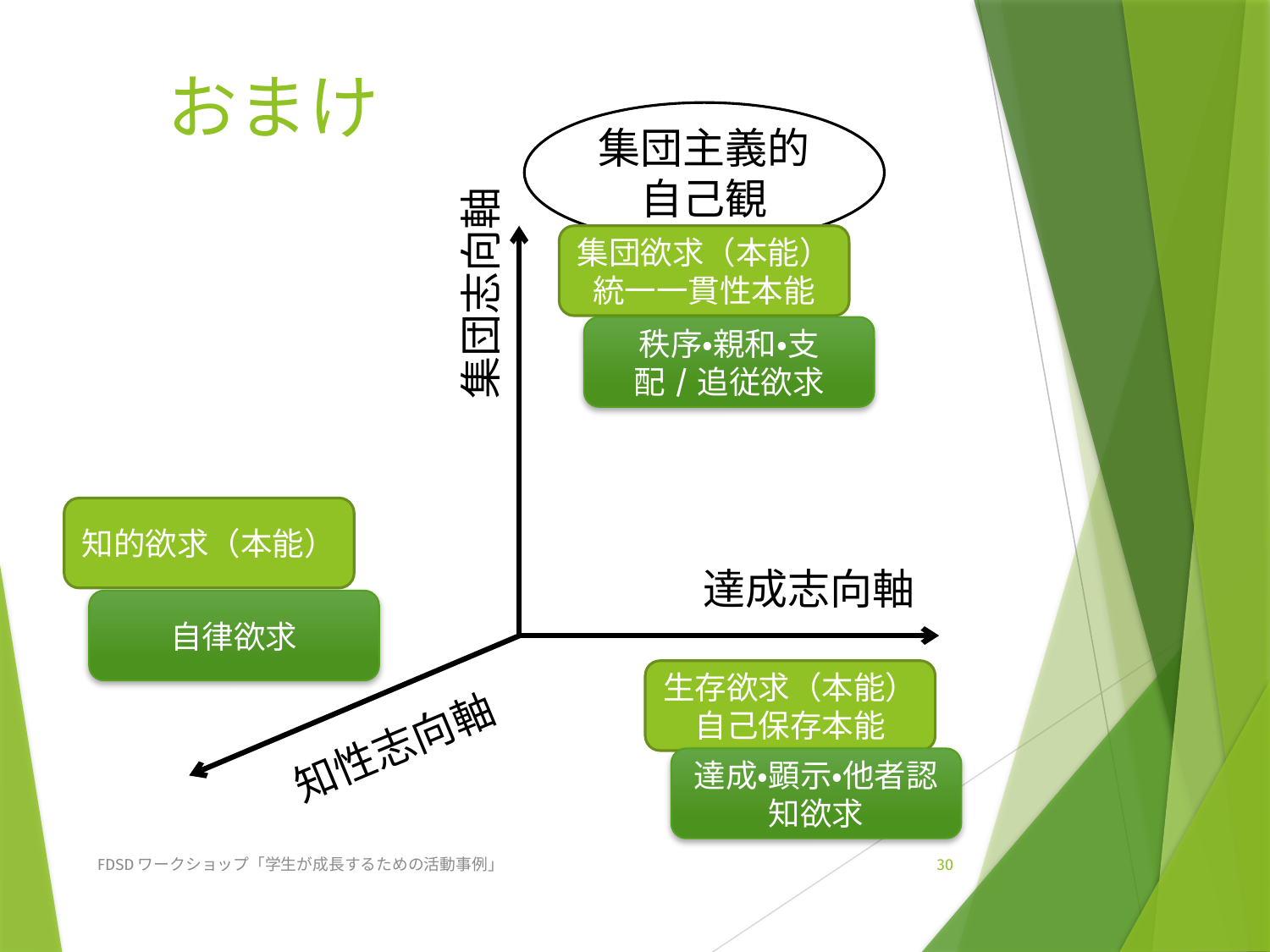

# おまけ
集団主義的
自己観

集団欲求（本能）
統一一貫性本能
集団志向軸
秩序・親和・支配/追従欲求
知的欲求（本能）
達成志向軸
自律欲求
生存欲求（本能）
自己保存本能
知性志向軸
達成・顕示・他者認知欲求
FDSDワークショップ「学生が成長するための活動事例」
30